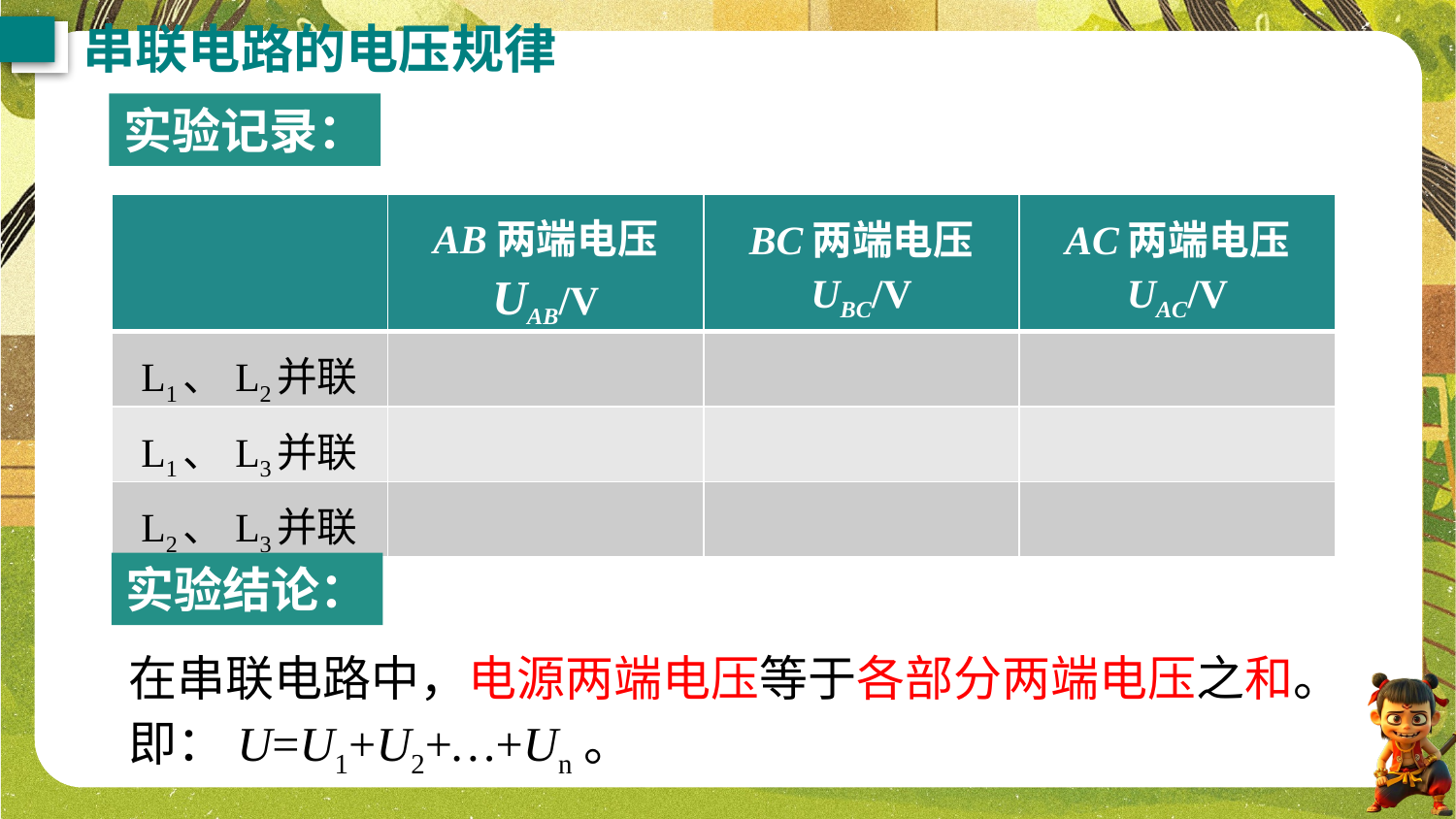

串联电路的电压规律

实验记录：
|  | AB两端电压 UAB/V | BC两端电压 UBC/V | AC两端电压 UAC/V |
| --- | --- | --- | --- |
| L1、L2并联 |  |  |  |
| L1、L3并联 |  |  |  |
| L2、L3并联 |  |  |  |
实验结论：
在串联电路中，电源两端电压等于各部分两端电压之和。
即：U=U1+U2+…+Un。